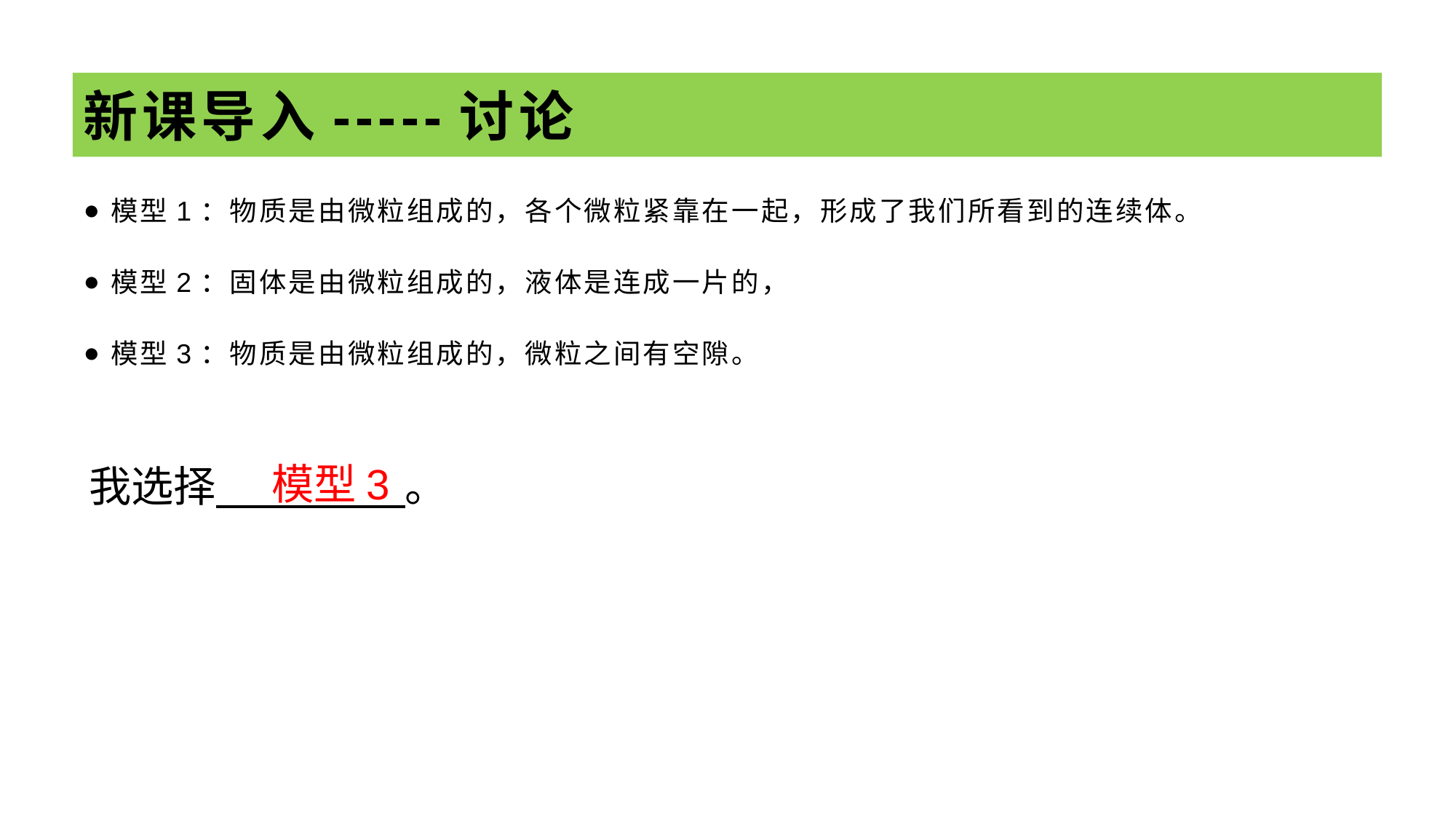

# 新课导入-----讨论
模型1：物质是由微粒组成的，各个微粒紧靠在一起，形成了我们所看到的连续体。
模型2：固体是由微粒组成的，液体是连成一片的，
模型3：物质是由微粒组成的，微粒之间有空隙。

模型3
我选择                    。